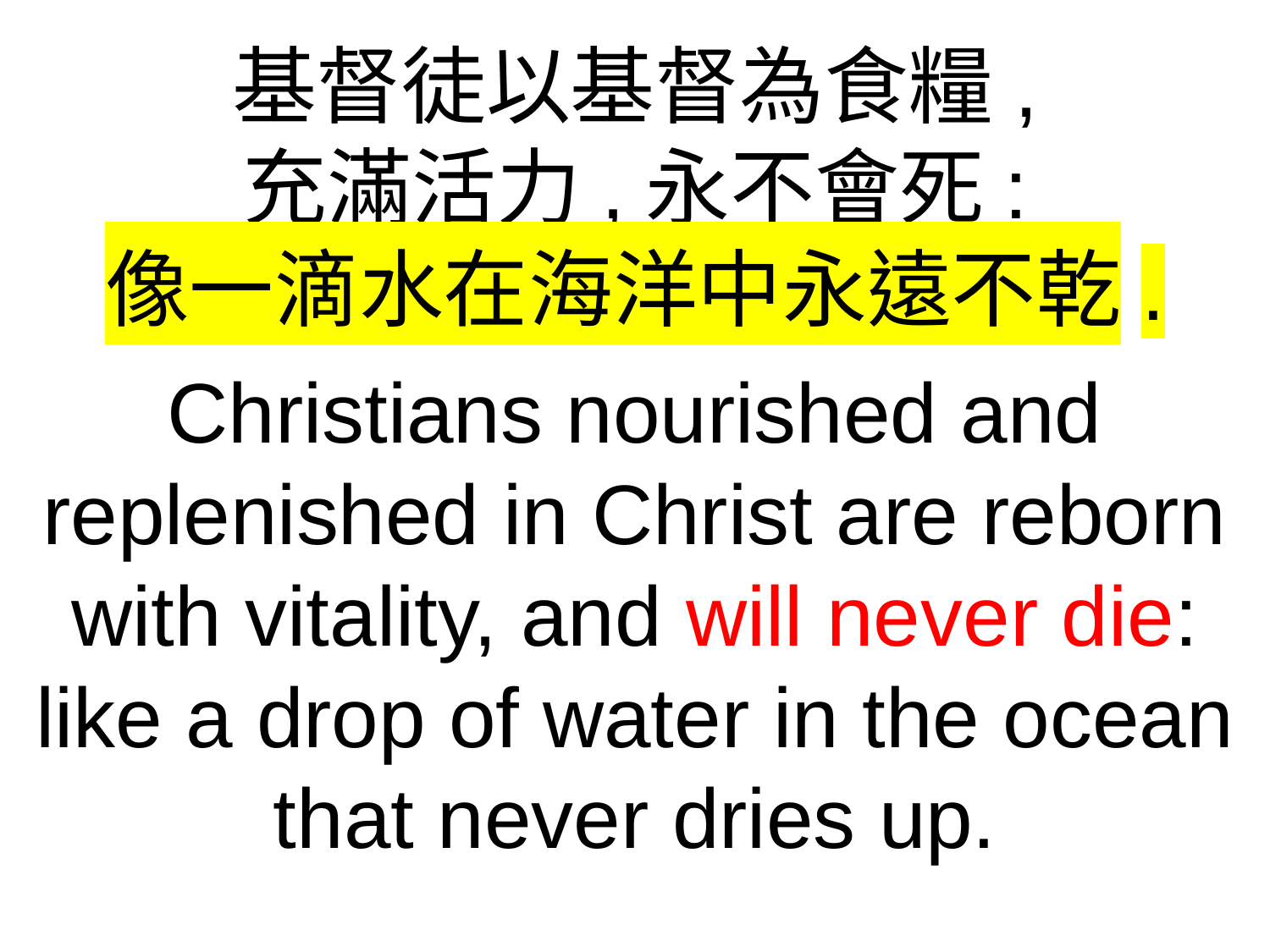

基督徒以基督為食糧,
充滿活力,永不會死:
像一滴水在海洋中永遠不乾.
Christians nourished and replenished in Christ are reborn with vitality, and will never die: like a drop of water in the ocean that never dries up.